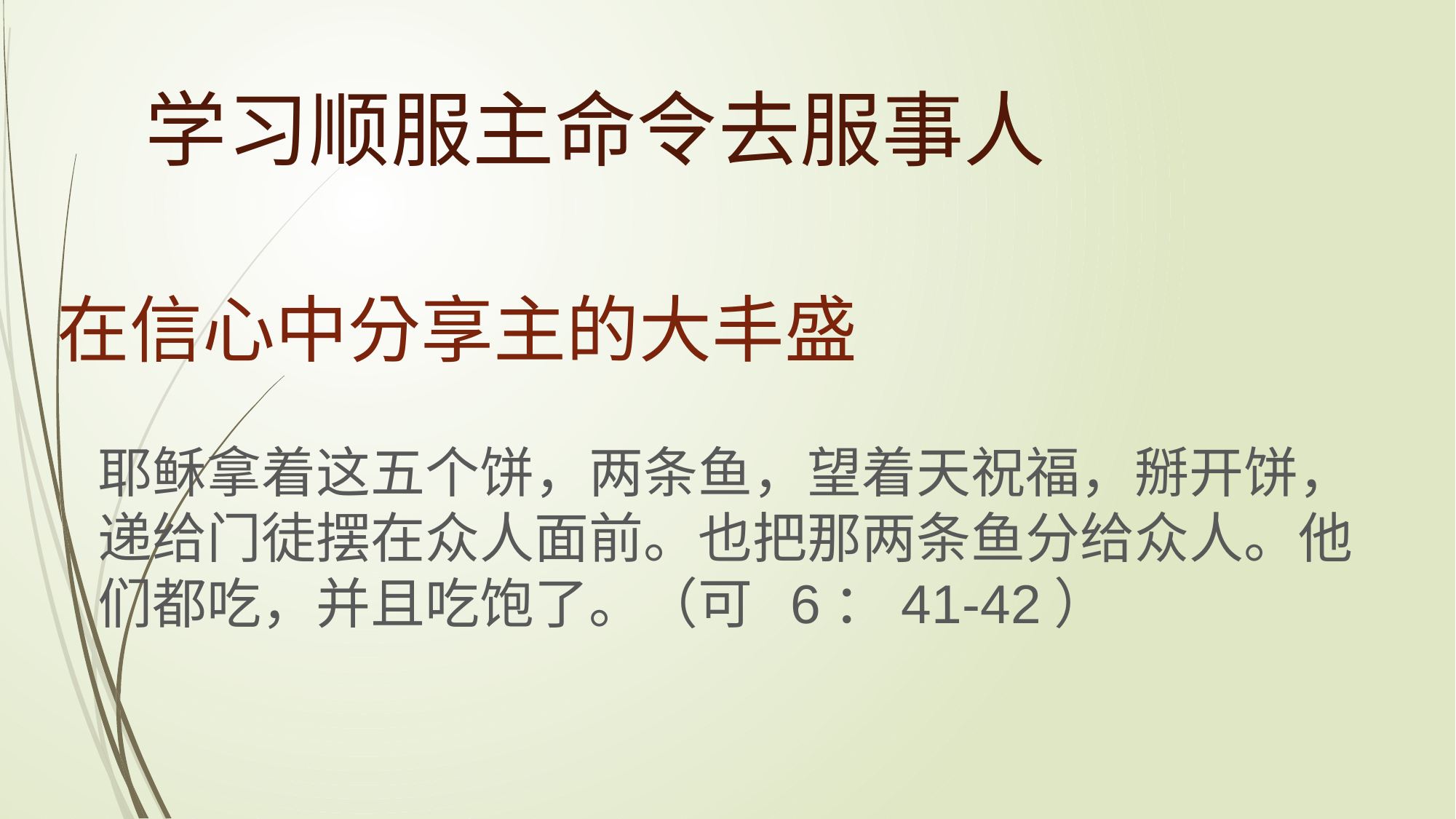

# 学习顺服主命令去服事人
在信心中分享主的大丰盛

耶稣拿着这五个饼，两条鱼，望着天祝福，掰开饼，递给门徒摆在众人面前。也把那两条鱼分给众人。他们都吃，并且吃饱了。（可  6：41-42）